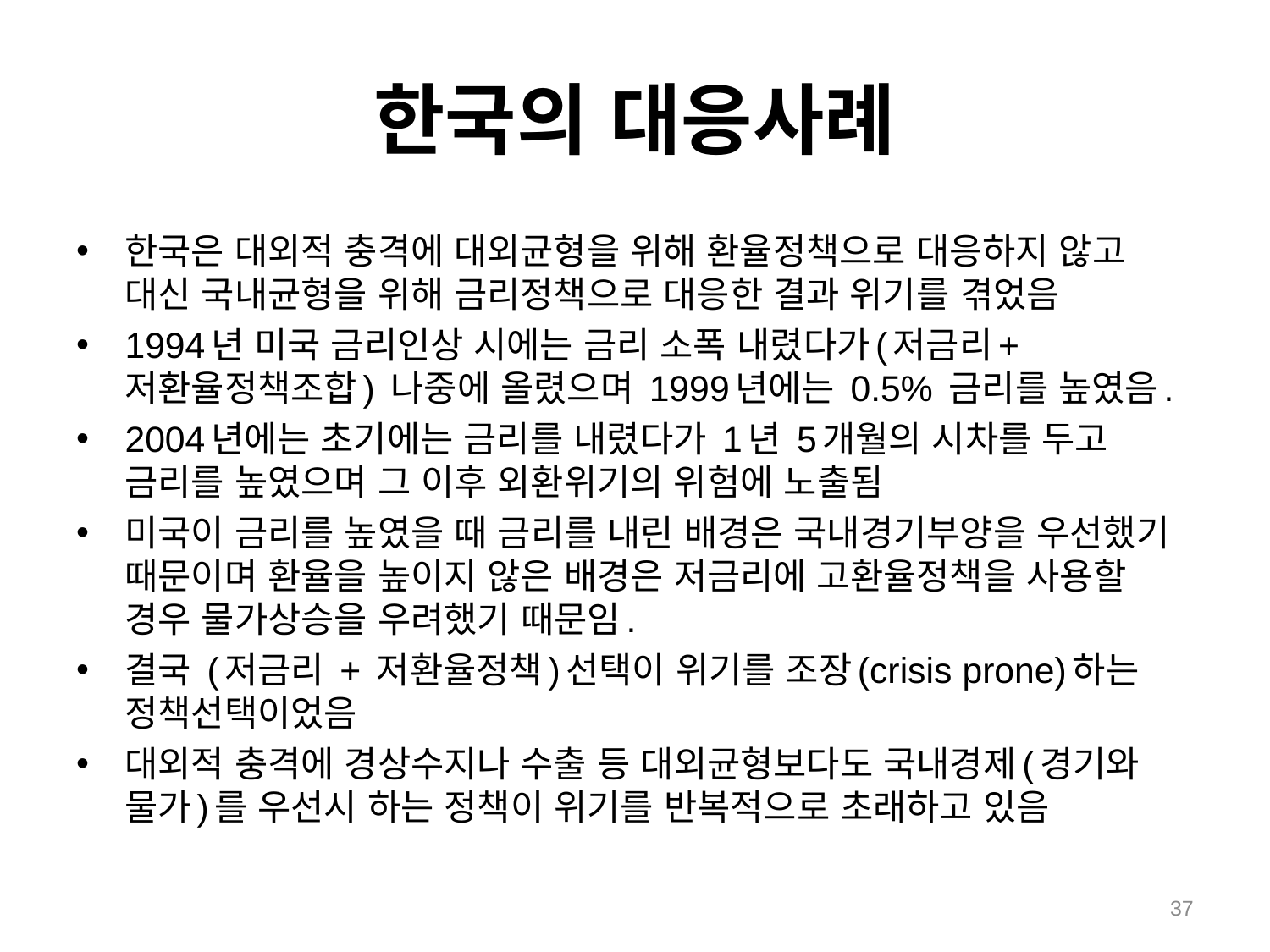

# 한국의 대응사례
한국은 대외적 충격에 대외균형을 위해 환율정책으로 대응하지 않고 대신 국내균형을 위해 금리정책으로 대응한 결과 위기를 겪었음
1994년 미국 금리인상 시에는 금리 소폭 내렸다가(저금리+저환율정책조합) 나중에 올렸으며 1999년에는 0.5% 금리를 높였음.
2004년에는 초기에는 금리를 내렸다가 1년 5개월의 시차를 두고 금리를 높였으며 그 이후 외환위기의 위험에 노출됨
미국이 금리를 높였을 때 금리를 내린 배경은 국내경기부양을 우선했기 때문이며 환율을 높이지 않은 배경은 저금리에 고환율정책을 사용할 경우 물가상승을 우려했기 때문임.
결국 (저금리 + 저환율정책)선택이 위기를 조장(crisis prone)하는 정책선택이었음
대외적 충격에 경상수지나 수출 등 대외균형보다도 국내경제(경기와 물가)를 우선시 하는 정책이 위기를 반복적으로 초래하고 있음
37